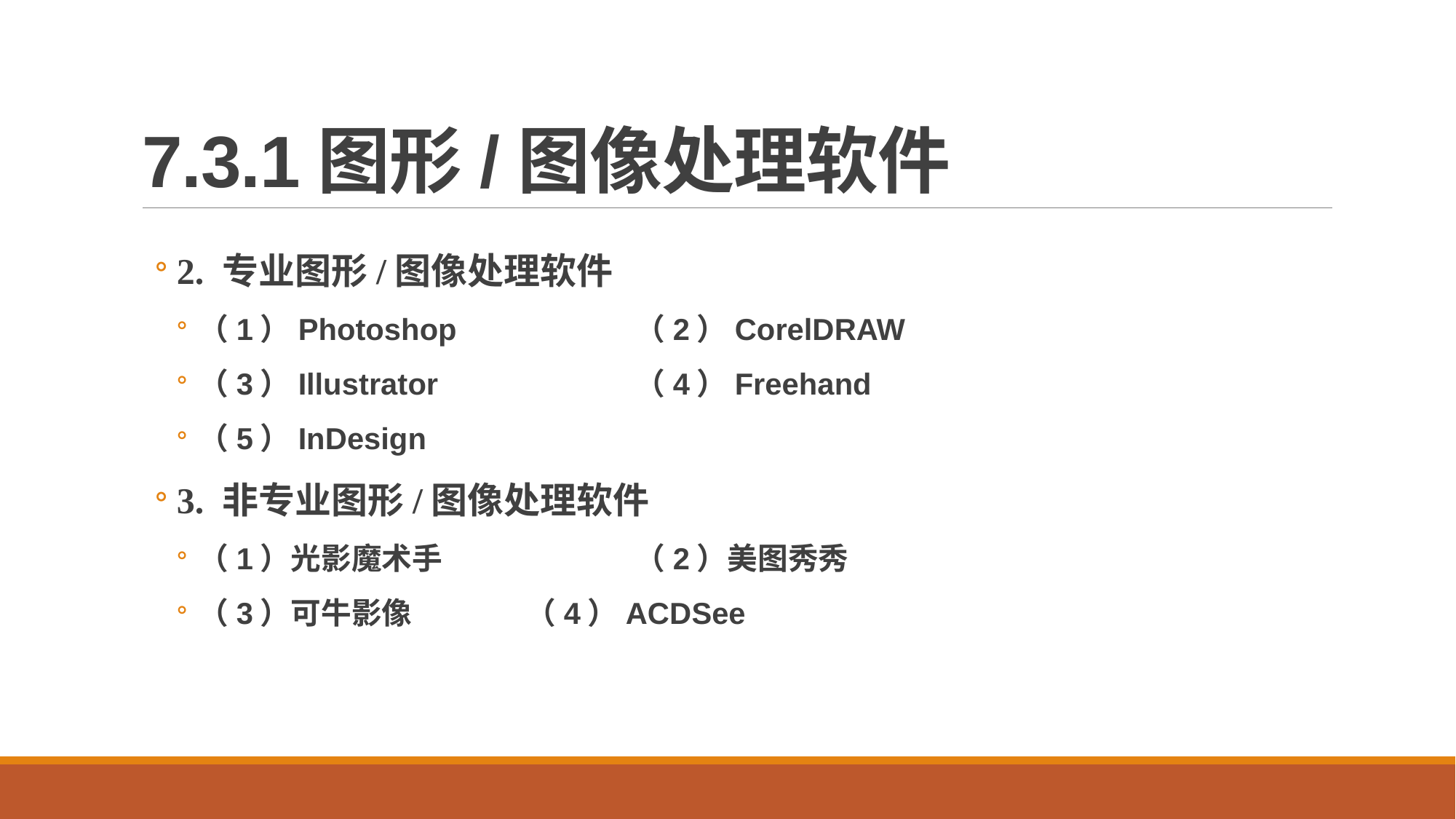

# 7.3.1图形/图像处理软件
2. 专业图形/图像处理软件
（1）Photoshop		（2）CorelDRAW
（3）Illustrator		（4）Freehand
（5）InDesign
3. 非专业图形/图像处理软件
（1）光影魔术手		（2）美图秀秀
（3）可牛影像		（4）ACDSee